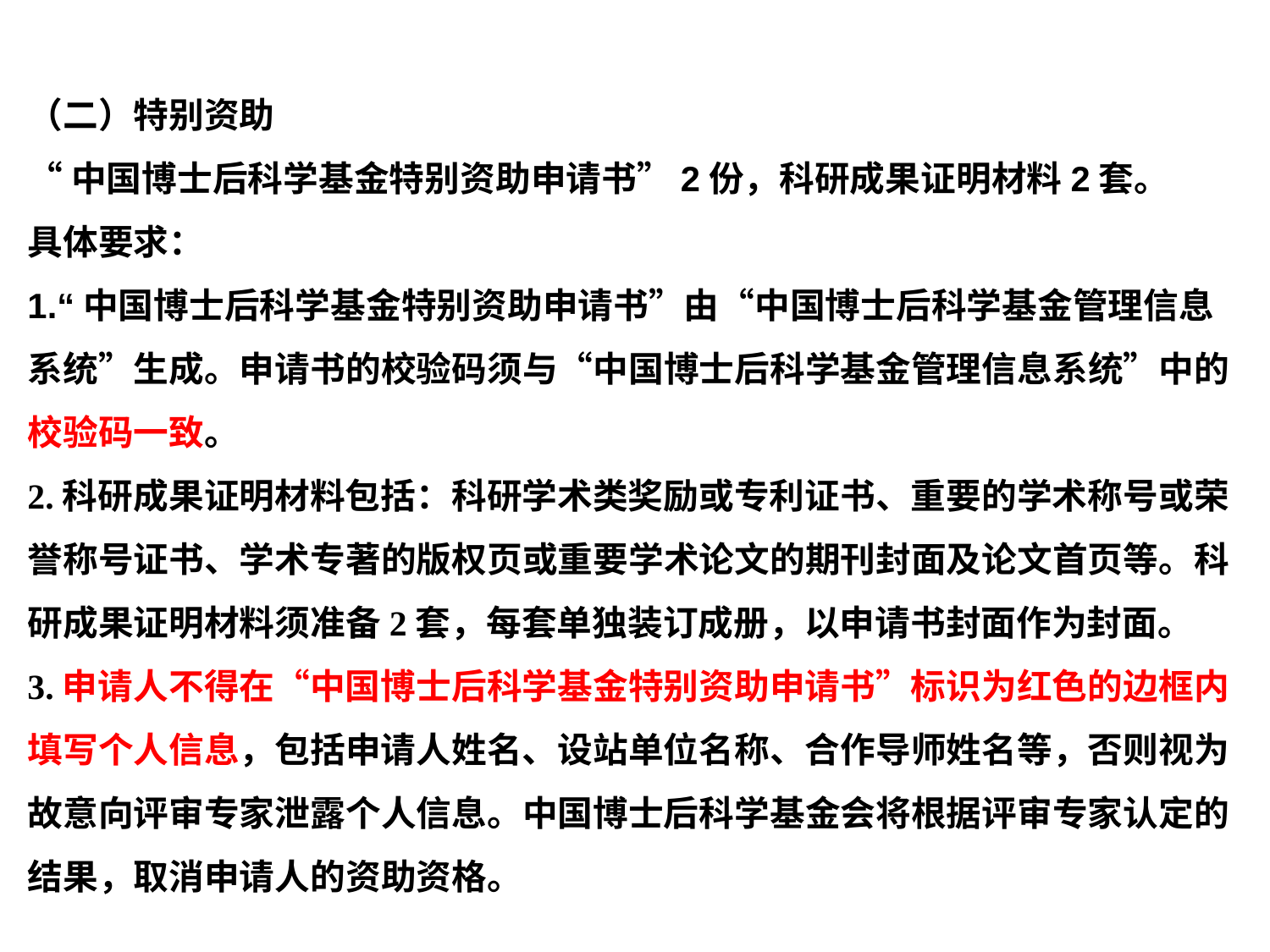

（二）特别资助
“中国博士后科学基金特别资助申请书”2份，科研成果证明材料2套。
具体要求：
1.“中国博士后科学基金特别资助申请书”由“中国博士后科学基金管理信息系统”生成。申请书的校验码须与“中国博士后科学基金管理信息系统”中的校验码一致。
2.科研成果证明材料包括：科研学术类奖励或专利证书、重要的学术称号或荣誉称号证书、学术专著的版权页或重要学术论文的期刊封面及论文首页等。科研成果证明材料须准备2套，每套单独装订成册，以申请书封面作为封面。
3.申请人不得在“中国博士后科学基金特别资助申请书”标识为红色的边框内填写个人信息，包括申请人姓名、设站单位名称、合作导师姓名等，否则视为故意向评审专家泄露个人信息。中国博士后科学基金会将根据评审专家认定的结果，取消申请人的资助资格。